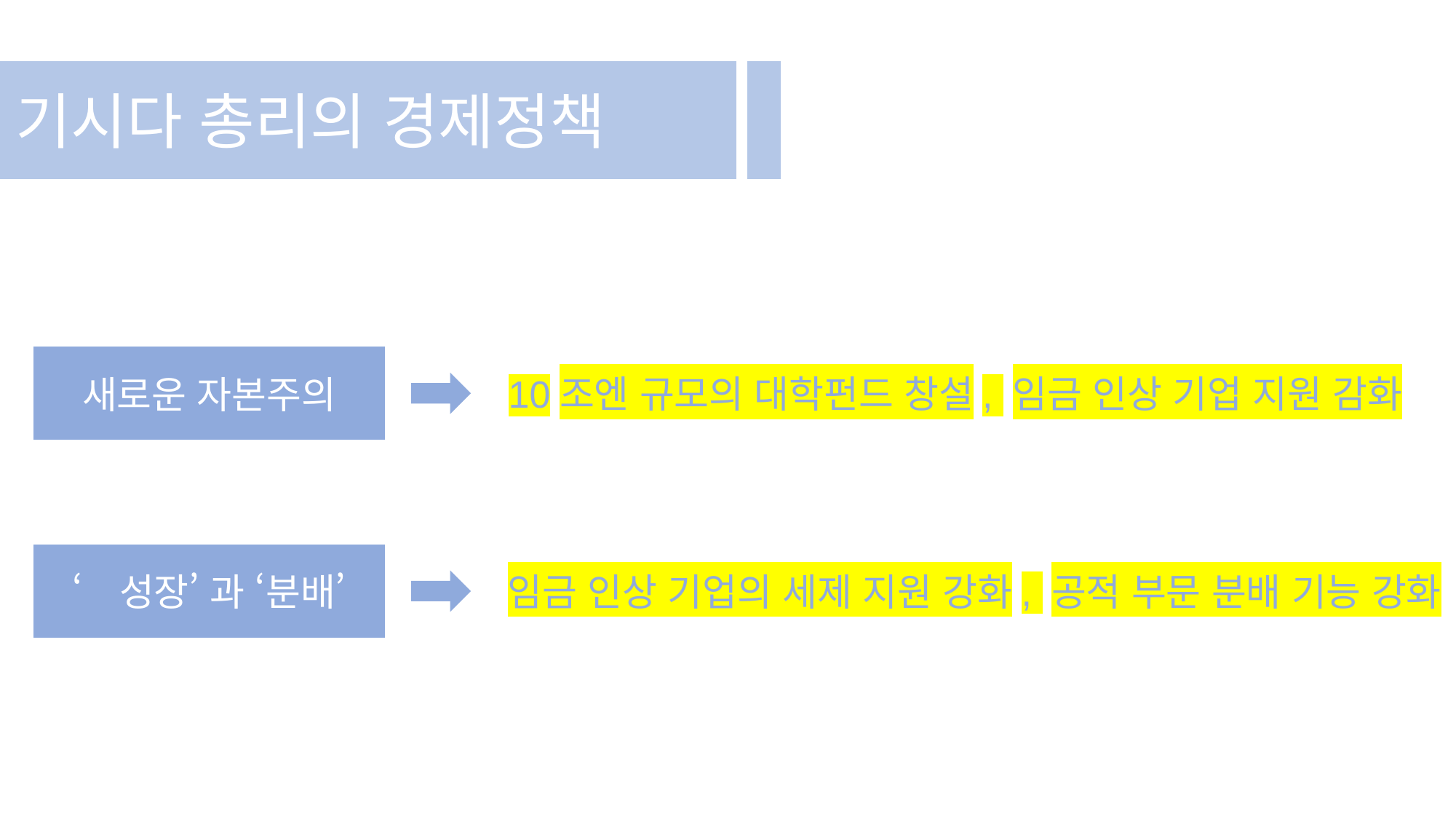

기시다 총리의 경제정책
새로운 자본주의
10조엔 규모의 대학펀드 창설, 임금 인상 기업 지원 감화

‘성장’ 과 ‘분배’
임금 인상 기업의 세제 지원 강화, 공적 부문 분배 기능 강화